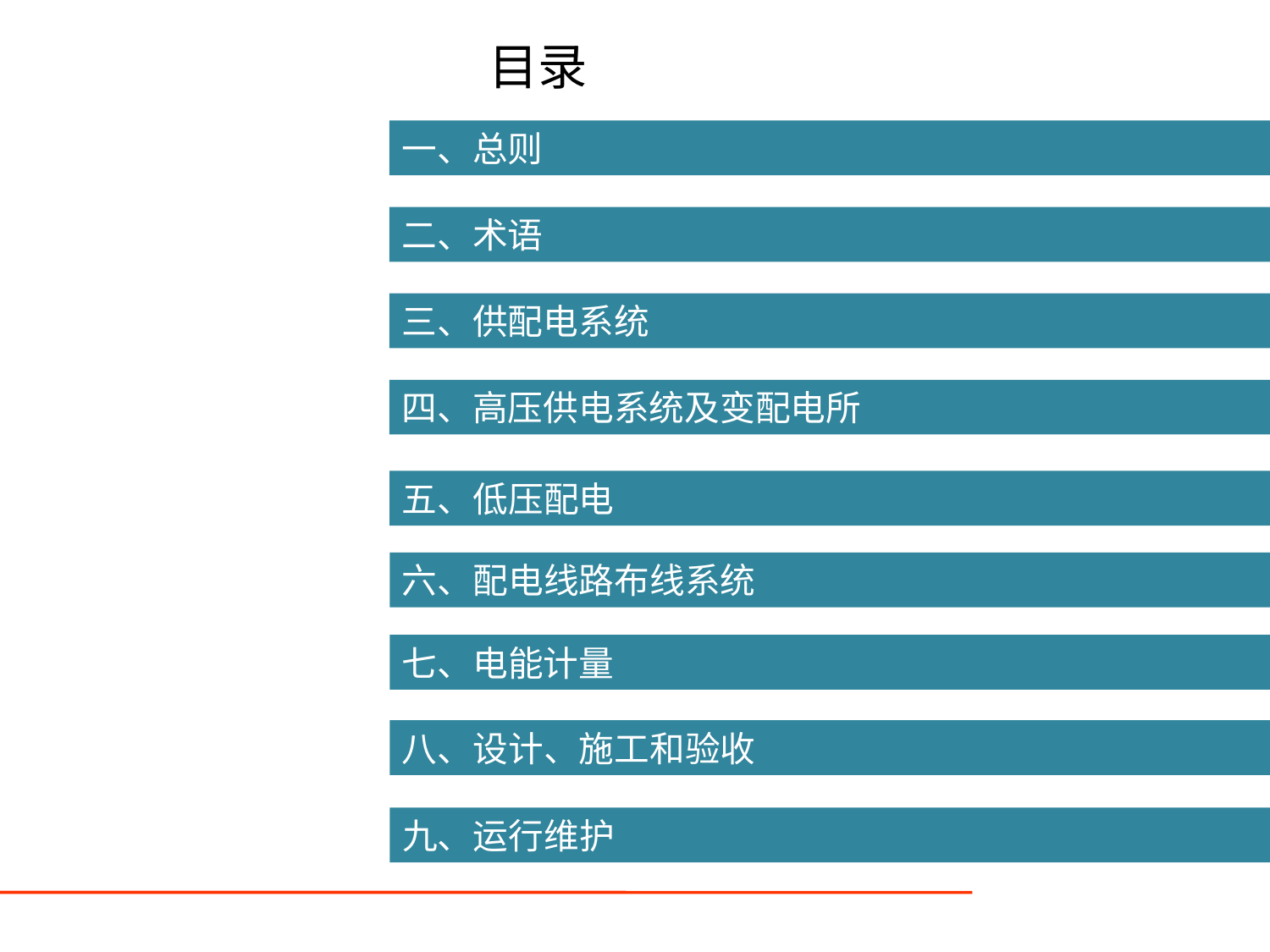

# 目录
一、总则
二、术语
三、供配电系统
四、高压供电系统及变配电所

五、低压配电
六、配电线路布线系统
七、电能计量
八、设计、施工和验收
九、运行维护